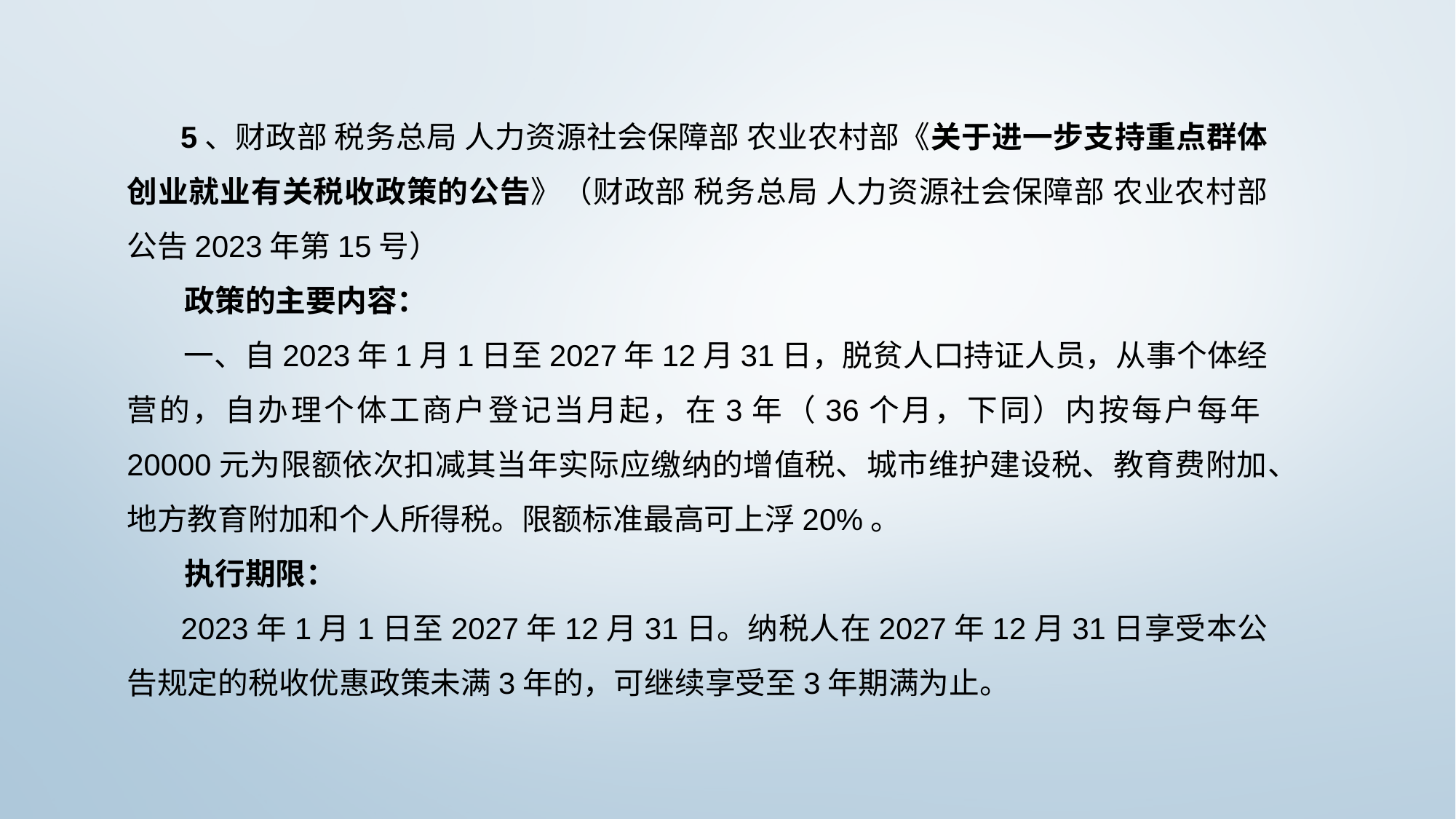

5、财政部 税务总局 人力资源社会保障部 农业农村部《关于进一步支持重点群体创业就业有关税收政策的公告》（财政部 税务总局 人力资源社会保障部 农业农村部公告2023年第15号）
  政策的主要内容：
  一、自2023年1月1日至2027年12月31日，脱贫人口持证人员，从事个体经营的，自办理个体工商户登记当月起，在3年（36个月，下同）内按每户每年20000元为限额依次扣减其当年实际应缴纳的增值税、城市维护建设税、教育费附加、地方教育附加和个人所得税。限额标准最高可上浮20%。
  执行期限：
  2023年1月1日至2027年12月31日。纳税人在2027年12月31日享受本公告规定的税收优惠政策未满3年的，可继续享受至3年期满为止。